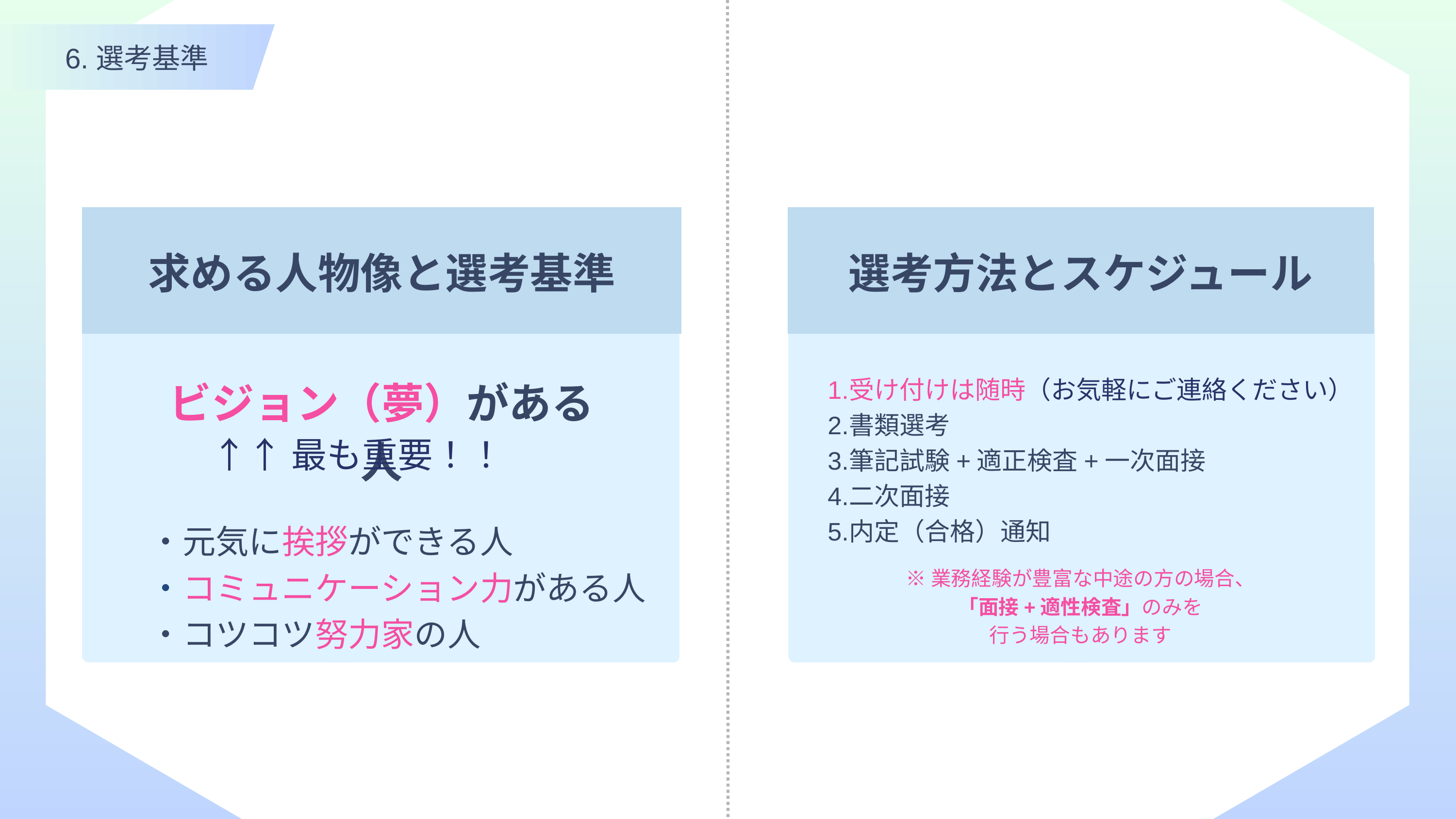

6.選考基準

求める人物像と選考基準
選考方法とスケジュール
受け付けは随時（お気軽にご連絡ください）
書類選考
筆記試験+適正検査+一次面接
二次面接
内定（合格）通知
ビジョン（夢）がある人
↑↑最も重要！！
・元気に挨拶ができる人
・コミュニケーション力がある人
・コツコツ努力家の人
※業務経験が豊富な中途の方の場合、
「面接+適性検査」のみを
行う場合もあります